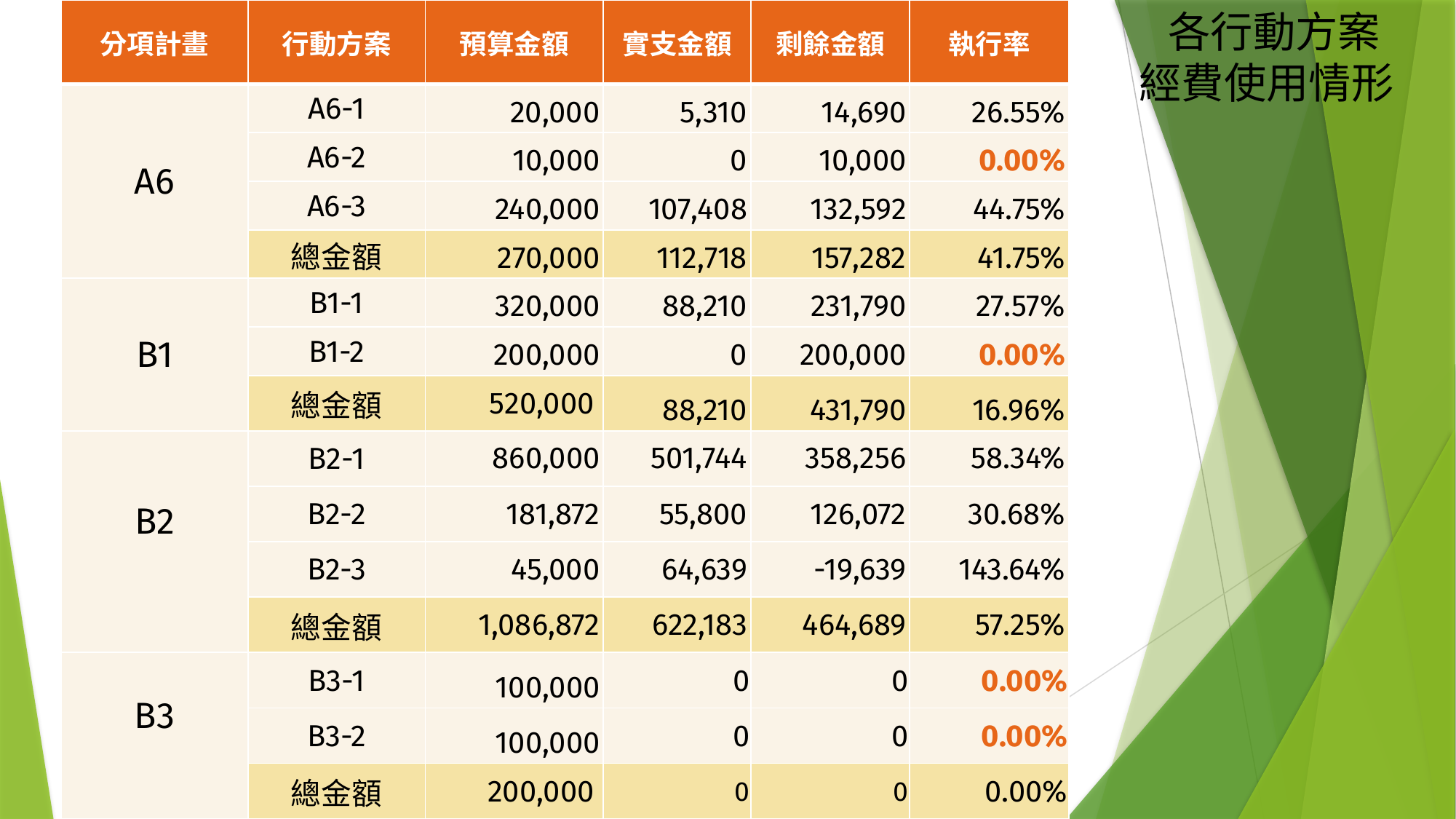

| 分項計畫 | 行動方案 | 預算金額 | 實支金額 | 剩餘金額 | 執行率 |
| --- | --- | --- | --- | --- | --- |
| A6 | A6-1 | 20,000 | 5,310 | 14,690 | 26.55% |
|  | A6-2 | 10,000 | 0 | 10,000 | 0.00% |
|  | A6-3 | 240,000 | 107,408 | 132,592 | 44.75% |
|  | 總金額 | 270,000 | 112,718 | 157,282 | 41.75% |
| B1 | B1-1 | 320,000 | 88,210 | 231,790 | 27.57% |
|  | B1-2 | 200,000 | 0 | 200,000 | 0.00% |
|  | 總金額 | 520,000 | 88,210 | 431,790 | 16.96% |
| B2 | B2-1 | 860,000 | 501,744 | 358,256 | 58.34% |
|  | B2-2 | 181,872 | 55,800 | 126,072 | 30.68% |
|  | B2-3 | 45,000 | 64,639 | -19,639 | 143.64% |
|  | 總金額 | 1,086,872 | 622,183 | 464,689 | 57.25% |
| B3 | B3-1 | 100,000 | 0 | 0 | 0.00% |
|  | B3-2 | 100,000 | 0 | 0 | 0.00% |
|  | 總金額 | 200,000 | 0 | 0 | 0.00% |
  各行動方案
經費使用情形